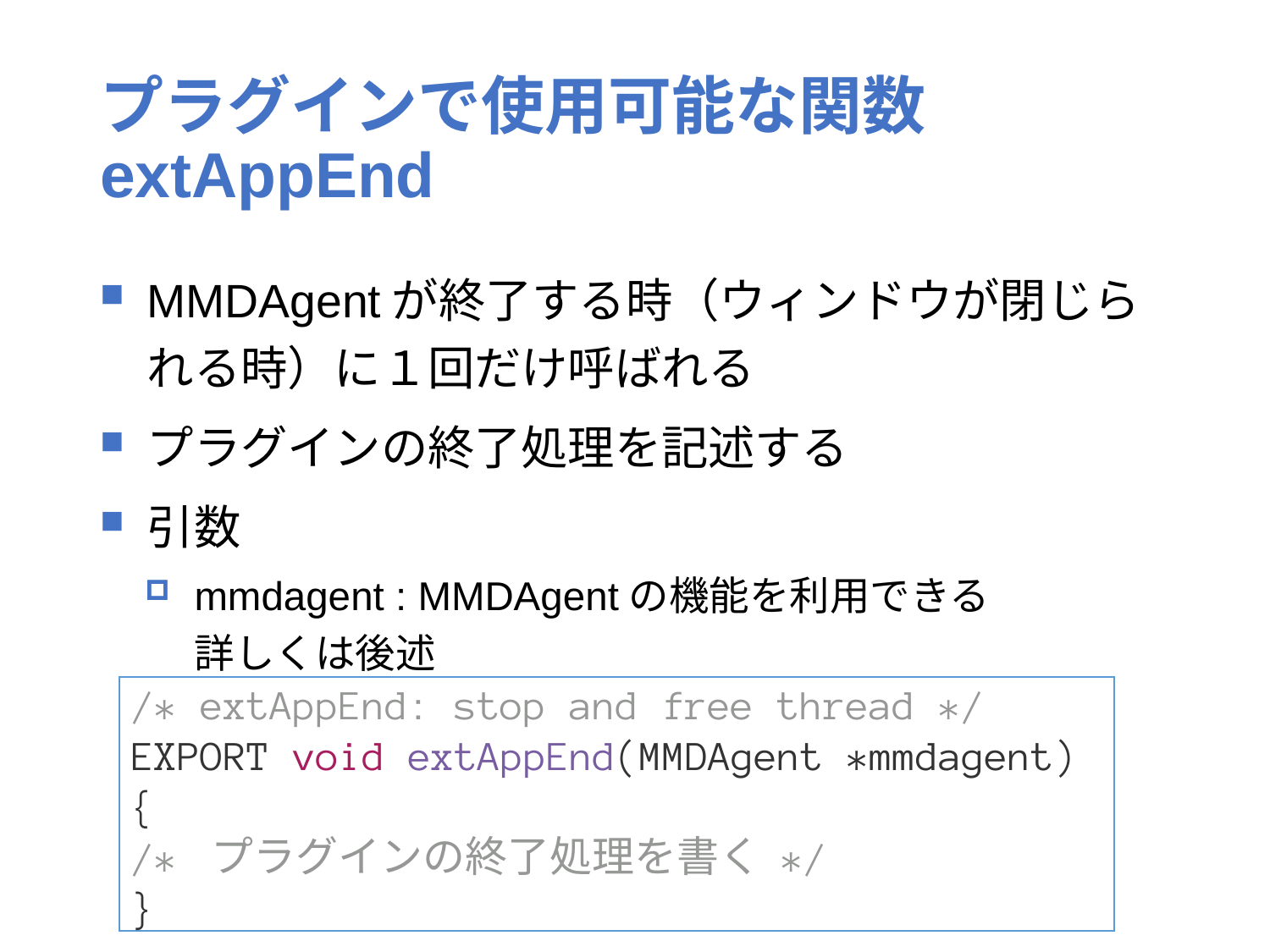

# プラグインで使用可能な関数 extAppEnd
MMDAgentが終了する時（ウィンドウが閉じられる時）に１回だけ呼ばれる
プラグインの終了処理を記述する
引数
mmdagent : MMDAgentの機能を利用できる
詳しくは後述
/* extAppEnd: stop and free thread */
EXPORT void extAppEnd(MMDAgent *mmdagent)
{
/* プラグインの終了処理を書く */
}